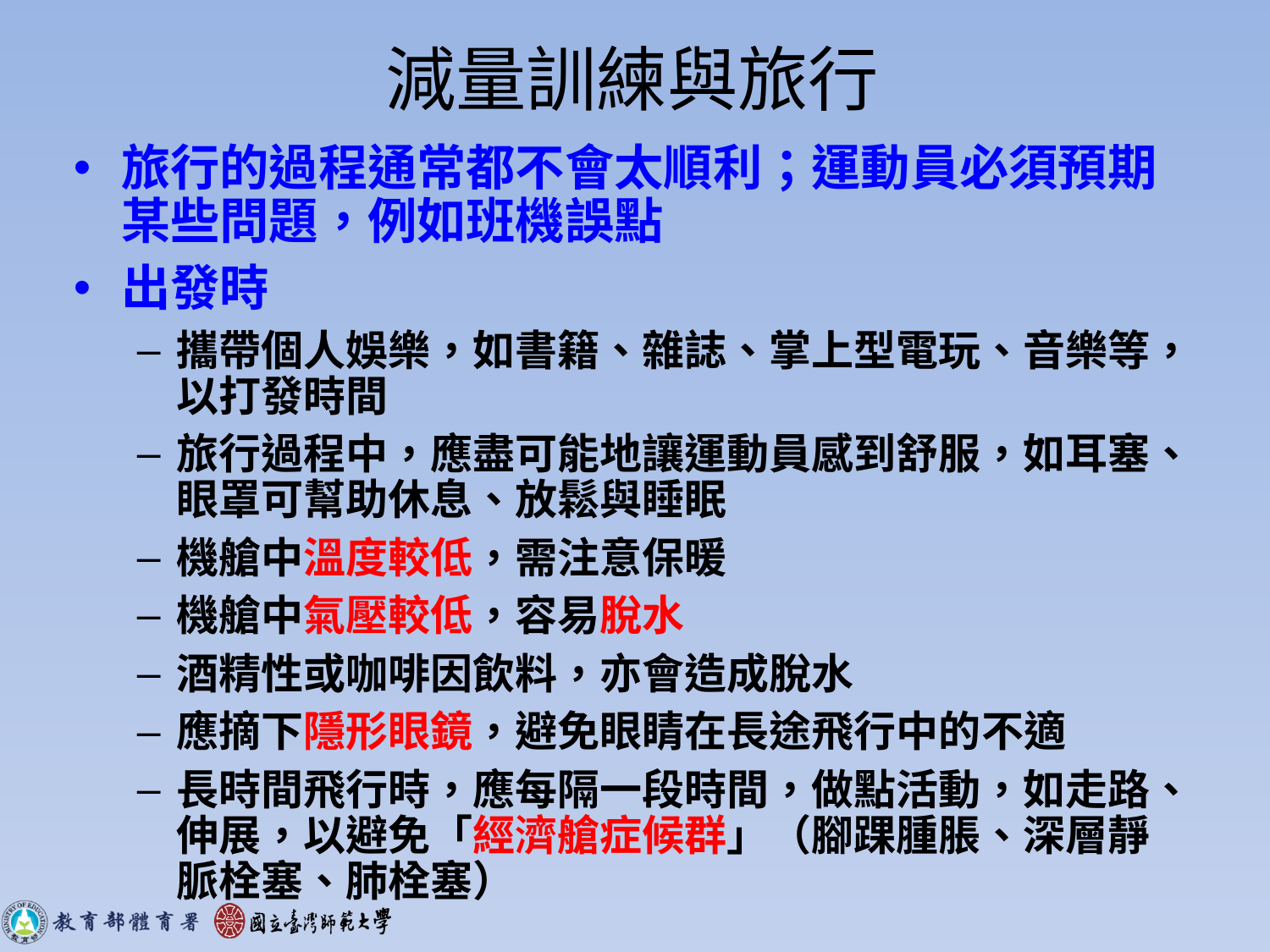

# 減量訓練與旅行
旅行的過程通常都不會太順利；運動員必須預期某些問題，例如班機誤點
出發時
攜帶個人娛樂，如書籍、雜誌、掌上型電玩、音樂等，以打發時間
旅行過程中，應盡可能地讓運動員感到舒服，如耳塞、眼罩可幫助休息、放鬆與睡眠
機艙中溫度較低，需注意保暖
機艙中氣壓較低，容易脫水
酒精性或咖啡因飲料，亦會造成脫水
應摘下隱形眼鏡，避免眼睛在長途飛行中的不適
長時間飛行時，應每隔一段時間，做點活動，如走路、伸展，以避免「經濟艙症候群」（腳踝腫脹、深層靜脈栓塞、肺栓塞）